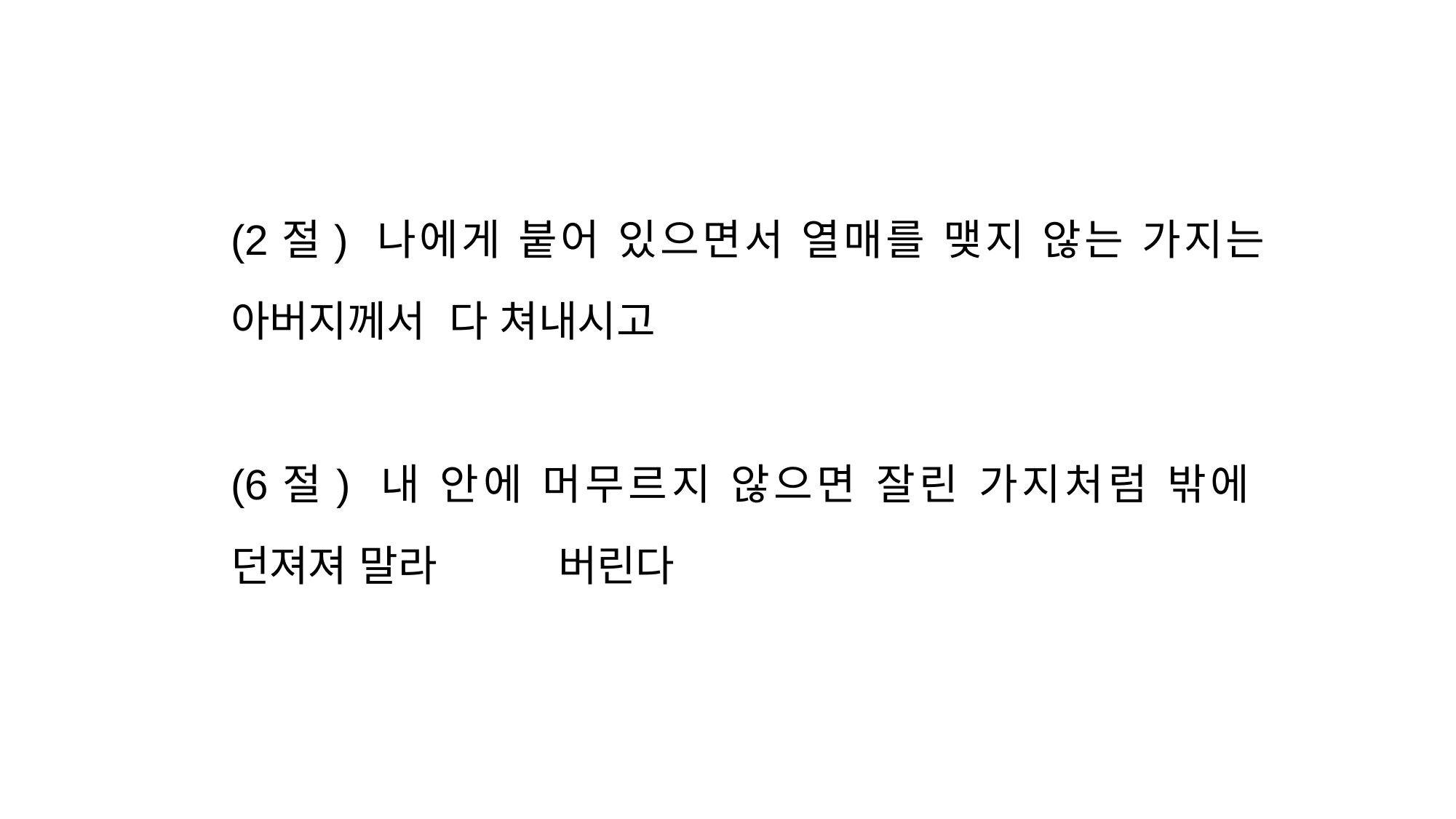

(2절) 나에게 붙어 있으면서 열매를 맺지 않는 가지는 아버지께서 	다 쳐내시고

(6절) 내 안에 머무르지 않으면 잘린 가지처럼 밖에  던져져 말라 	버린다